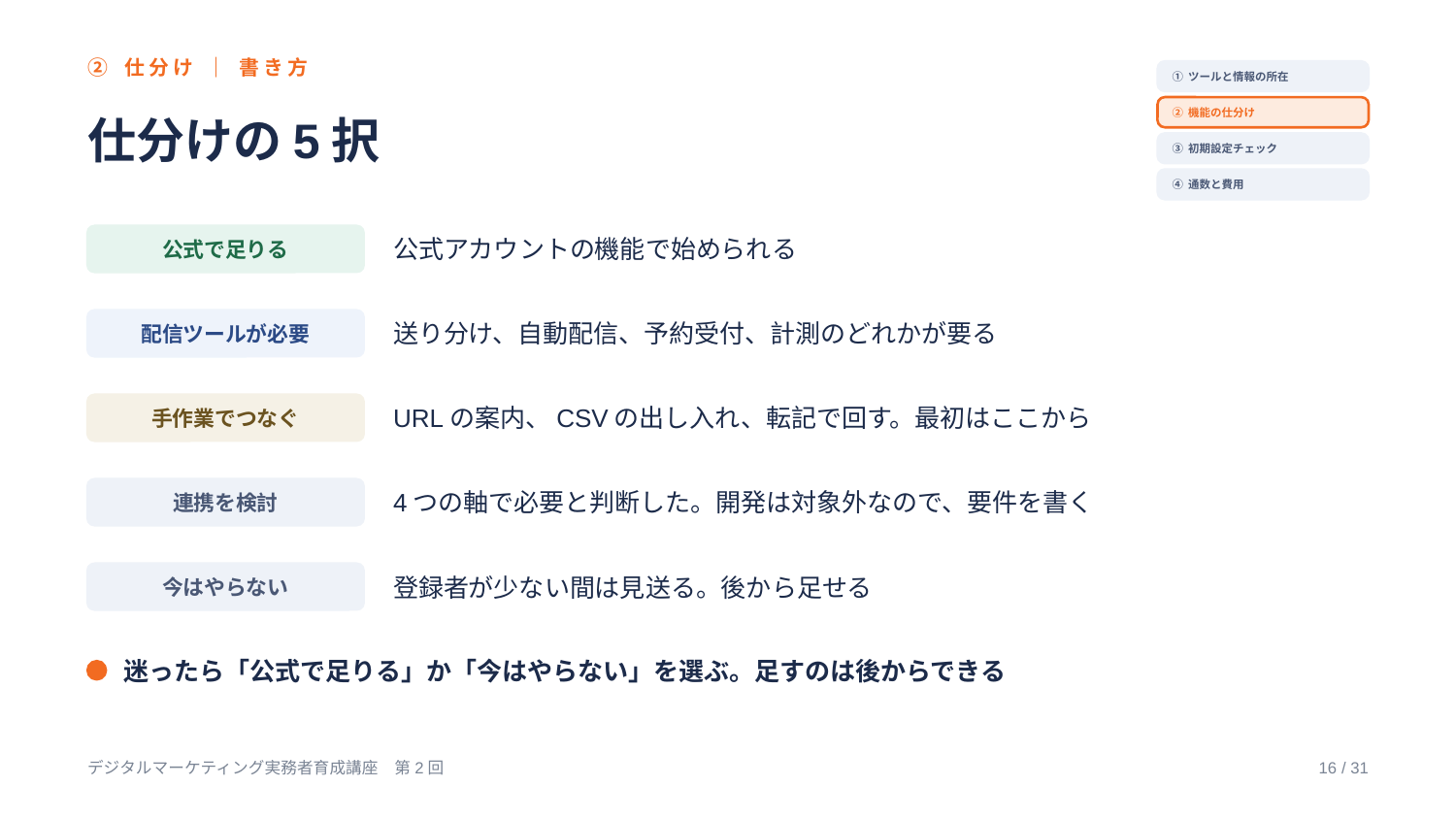

② 仕分け ｜ 書き方

① ツールと情報の所在
仕分けの5択

② 機能の仕分け

③ 初期設定チェック

④ 通数と費用
公式アカウントの機能で始められる

公式で足りる
送り分け、自動配信、予約受付、計測のどれかが要る

配信ツールが必要
URLの案内、CSVの出し入れ、転記で回す。最初はここから

手作業でつなぐ
4つの軸で必要と判断した。開発は対象外なので、要件を書く

連携を検討
登録者が少ない間は見送る。後から足せる

今はやらない
迷ったら「公式で足りる」か「今はやらない」を選ぶ。足すのは後からできる

デジタルマーケティング実務者育成講座　第2回
16 / 31